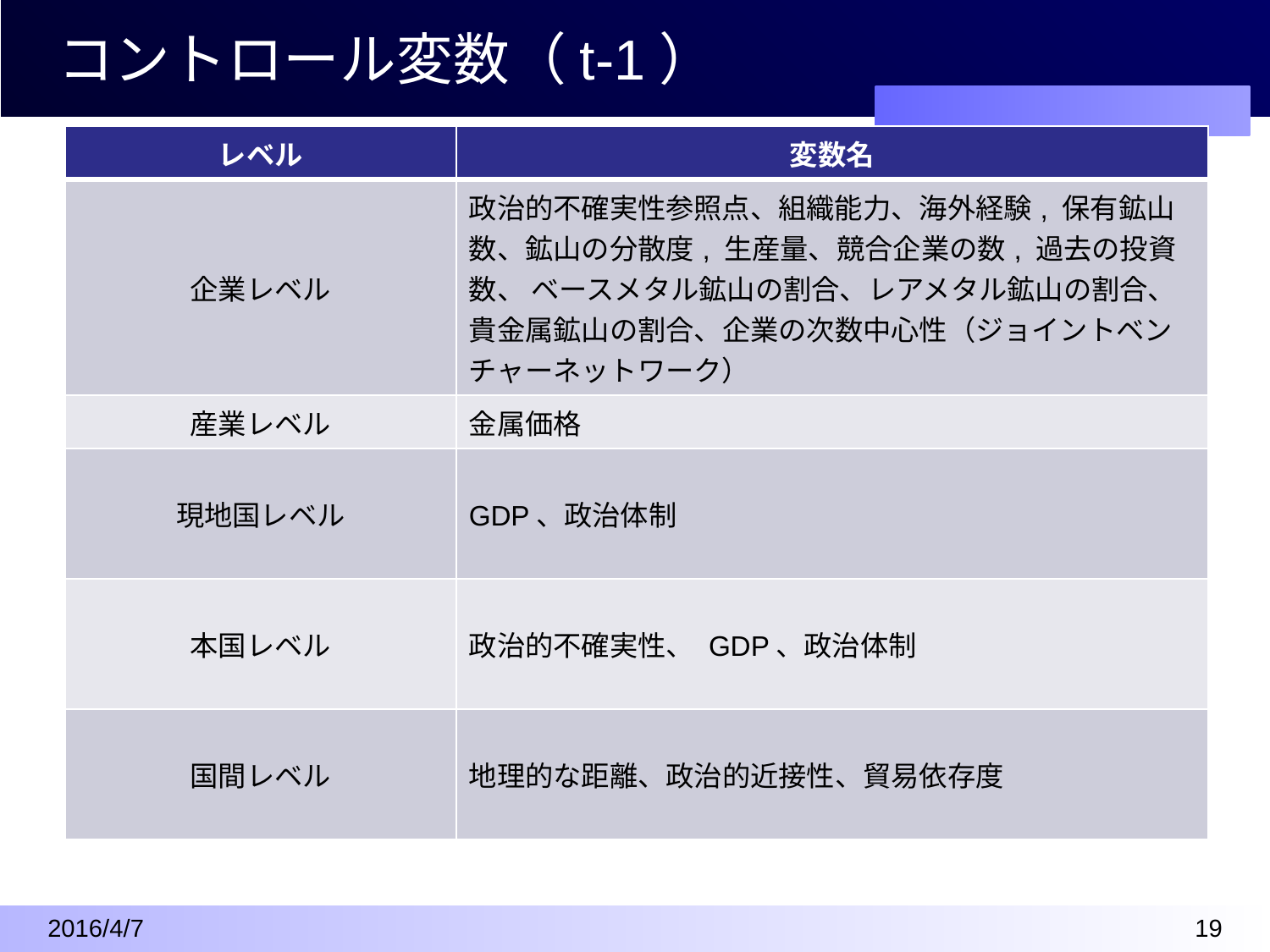

# コントロール変数（t-1）
| レベル | 変数名 |
| --- | --- |
| 企業レベル | 政治的不確実性参照点、組織能力、海外経験, 保有鉱山数、鉱山の分散度, 生産量、競合企業の数, 過去の投資数、 ベースメタル鉱山の割合、レアメタル鉱山の割合、貴金属鉱山の割合、企業の次数中心性（ジョイントベンチャーネットワーク） |
| 産業レベル | 金属価格 |
| 現地国レベル | GDP、政治体制 |
| 本国レベル | 政治的不確実性、 GDP、政治体制 |
| 国間レベル | 地理的な距離、政治的近接性、貿易依存度 |
Control variables
2016/4/7
19